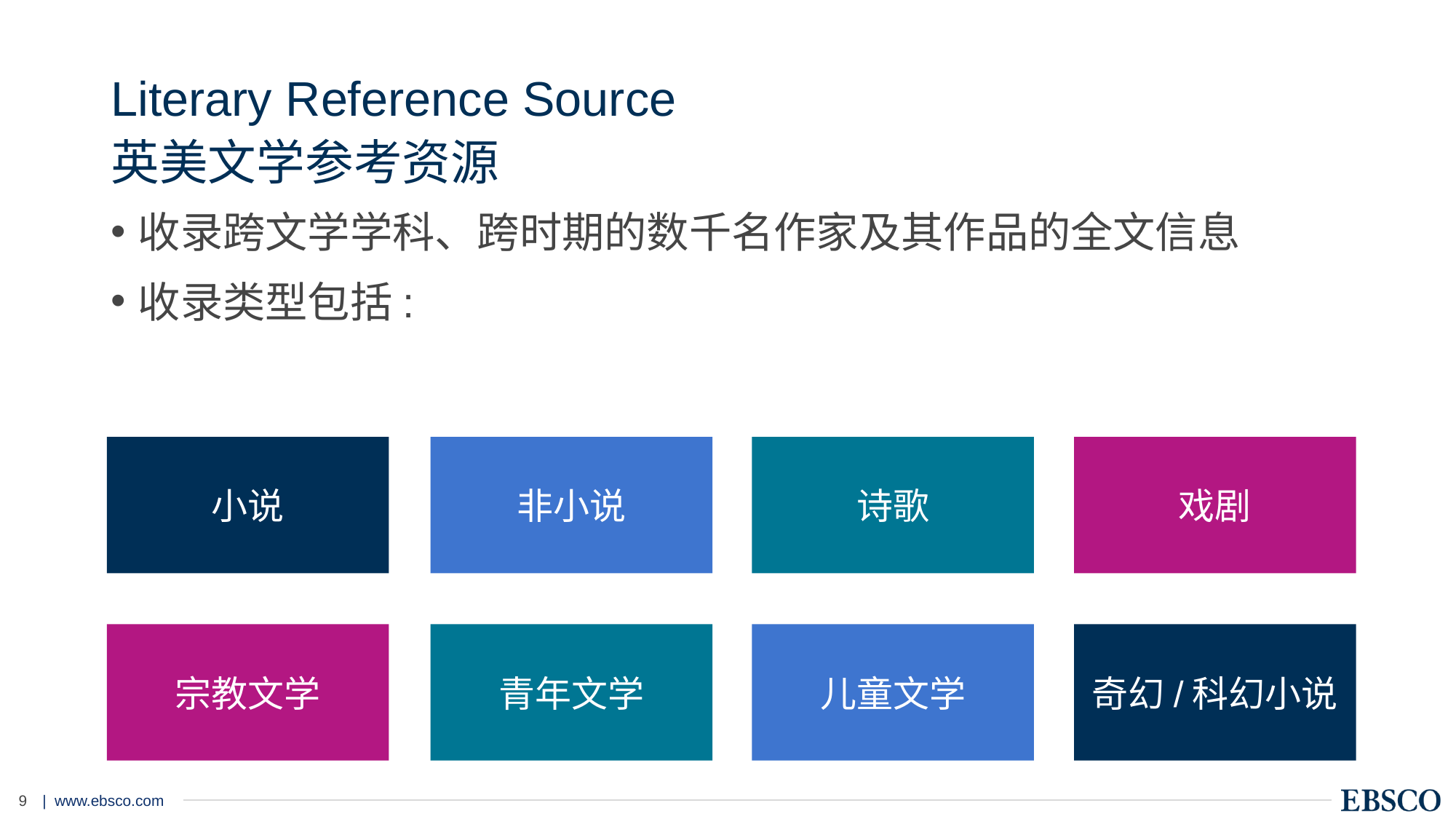

# Literary Reference Source 英美文学参考资源
收录跨文学学科、跨时期的数千名作家及其作品的全文信息
收录类型包括:
小说
非小说
诗歌
戏剧
宗教文学
青年文学
儿童文学
奇幻/科幻小说